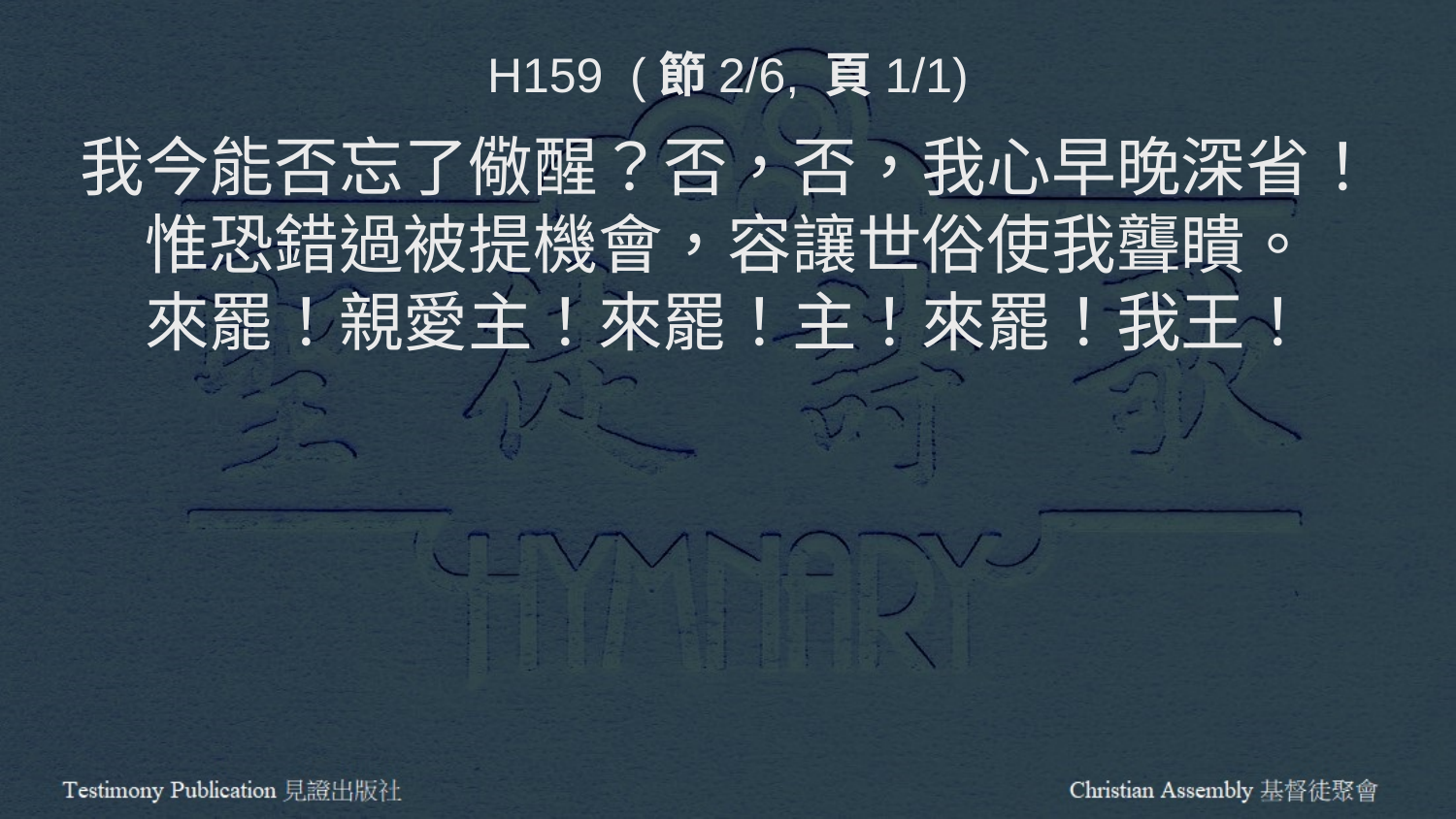

H159  (節2/6, 頁1/1)
我今能否忘了儆醒？否，否，我心早晚深省！
惟恐錯過被提機會，容讓世俗使我聾瞶。
來罷！親愛主！來罷！主！來罷！我王！